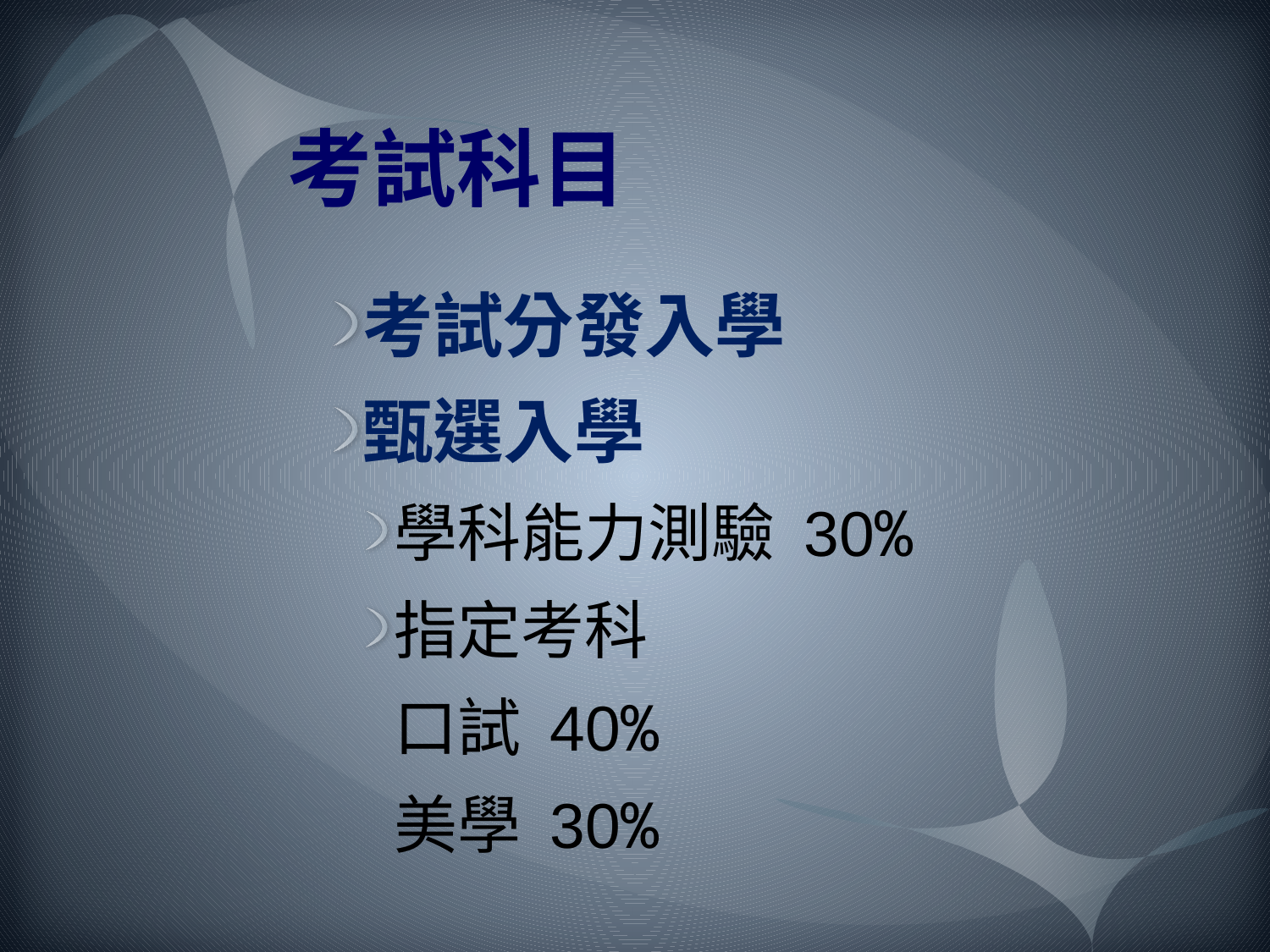

# 考試科目
考試分發入學
甄選入學
學科能力測驗 30%
指定考科
口試 40%
美學 30%